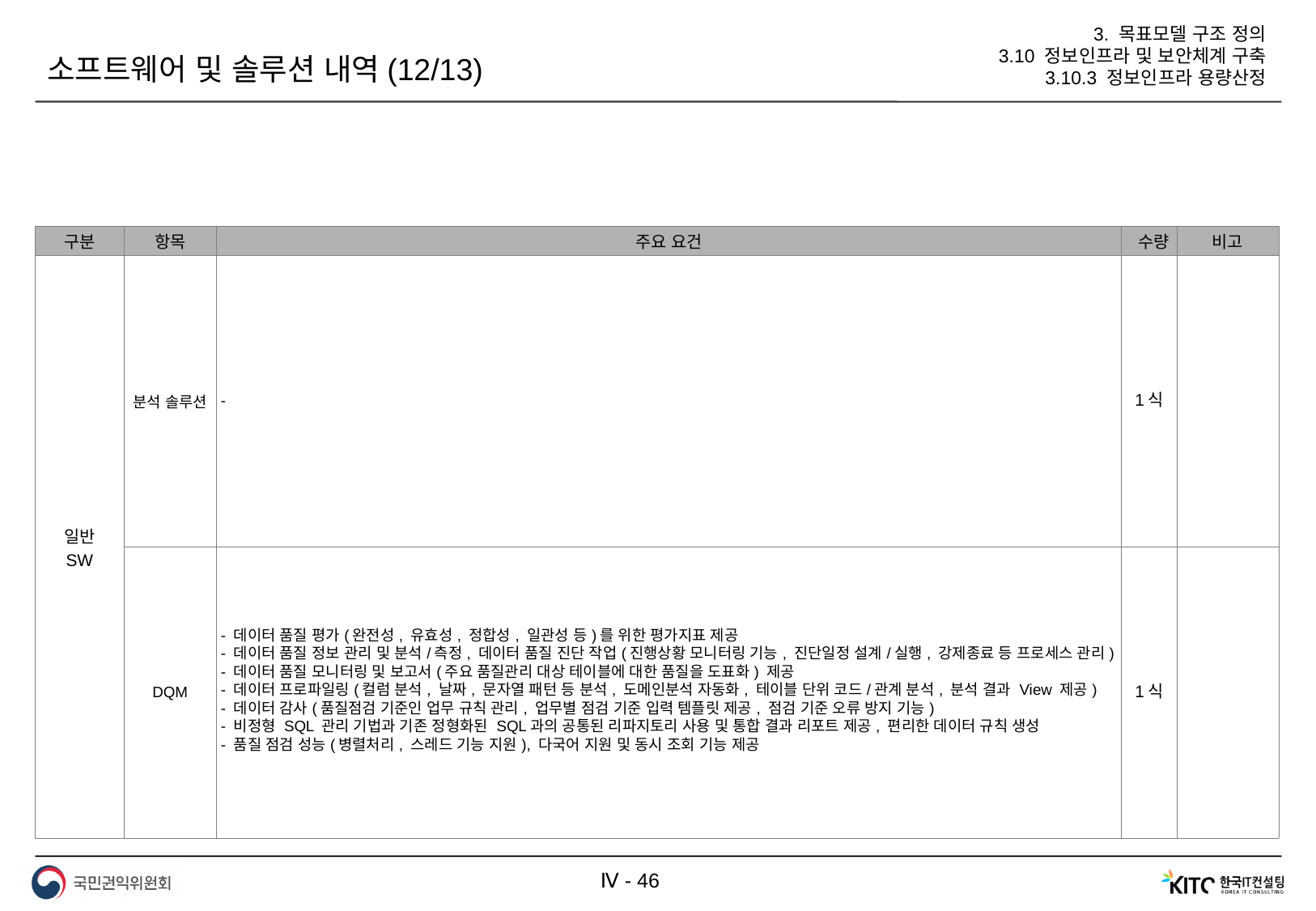

3. 목표모델 구조 정의
3.10 정보인프라 및 보안체계 구축
3.10.3 정보인프라 용량산정
소프트웨어 및 솔루션 내역(12/13)
| 구분 | 항목 | 주요 요건 | 수량 | 비고 |
| --- | --- | --- | --- | --- |
| 일반 SW | 분석 솔루션 | - | 1식 |  |
|  | DQM | - 데이터 품질 평가(완전성, 유효성, 정합성, 일관성 등)를 위한 평가지표 제공 - 데이터 품질 정보 관리 및 분석/측정, 데이터 품질 진단 작업(진행상황 모니터링 기능, 진단일정 설계/실행, 강제종료 등 프로세스 관리) - 데이터 품질 모니터링 및 보고서(주요 품질관리 대상 테이블에 대한 품질을 도표화) 제공 - 데이터 프로파일링(컬럼 분석, 날짜, 문자열 패턴 등 분석, 도메인분석 자동화, 테이블 단위 코드/관계 분석, 분석 결과 View 제공) - 데이터 감사(품질점검 기준인 업무 규칙 관리, 업무별 점검 기준 입력 템플릿 제공, 점검 기준 오류 방지 기능) - 비정형 SQL 관리 기법과 기존 정형화된 SQL과의 공통된 리파지토리 사용 및 통합 결과 리포트 제공, 편리한 데이터 규칙 생성 - 품질 점검 성능(병렬처리, 스레드 기능 지원), 다국어 지원 및 동시 조회 기능 제공 | 1식 |  |